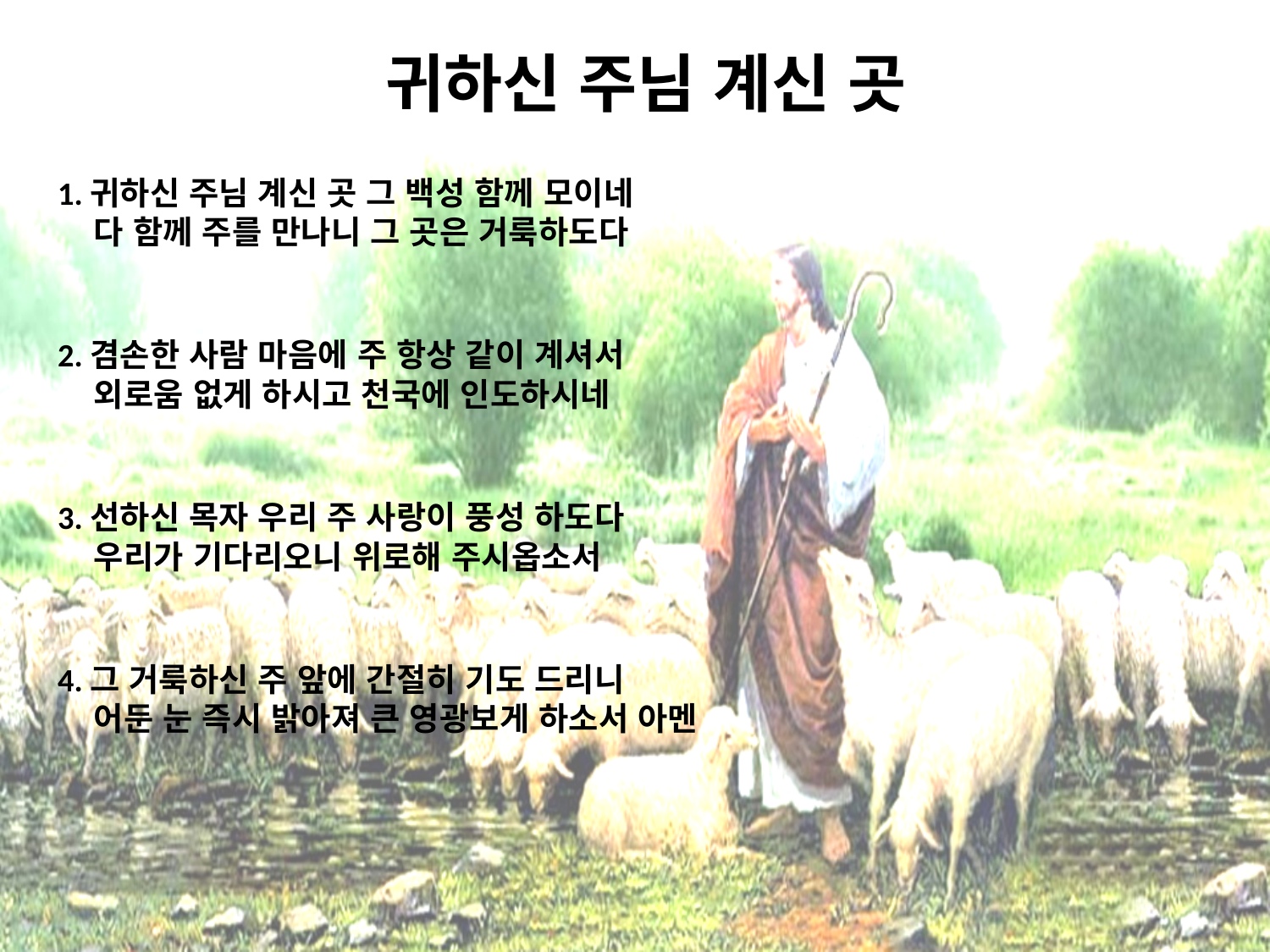

# 귀하신 주님 계신 곳
1.귀하신 주님 계신 곳 그 백성 함께 모이네
    다 함께 주를 만나니 그 곳은 거룩하도다
2.겸손한 사람 마음에 주 항상 같이 계셔서
    외로움 없게 하시고 천국에 인도하시네
3.선하신 목자 우리 주 사랑이 풍성 하도다
    우리가 기다리오니 위로해 주시옵소서
4.그 거룩하신 주 앞에 간절히 기도 드리니
    어둔 눈 즉시 밝아져 큰 영광보게 하소서 아멘